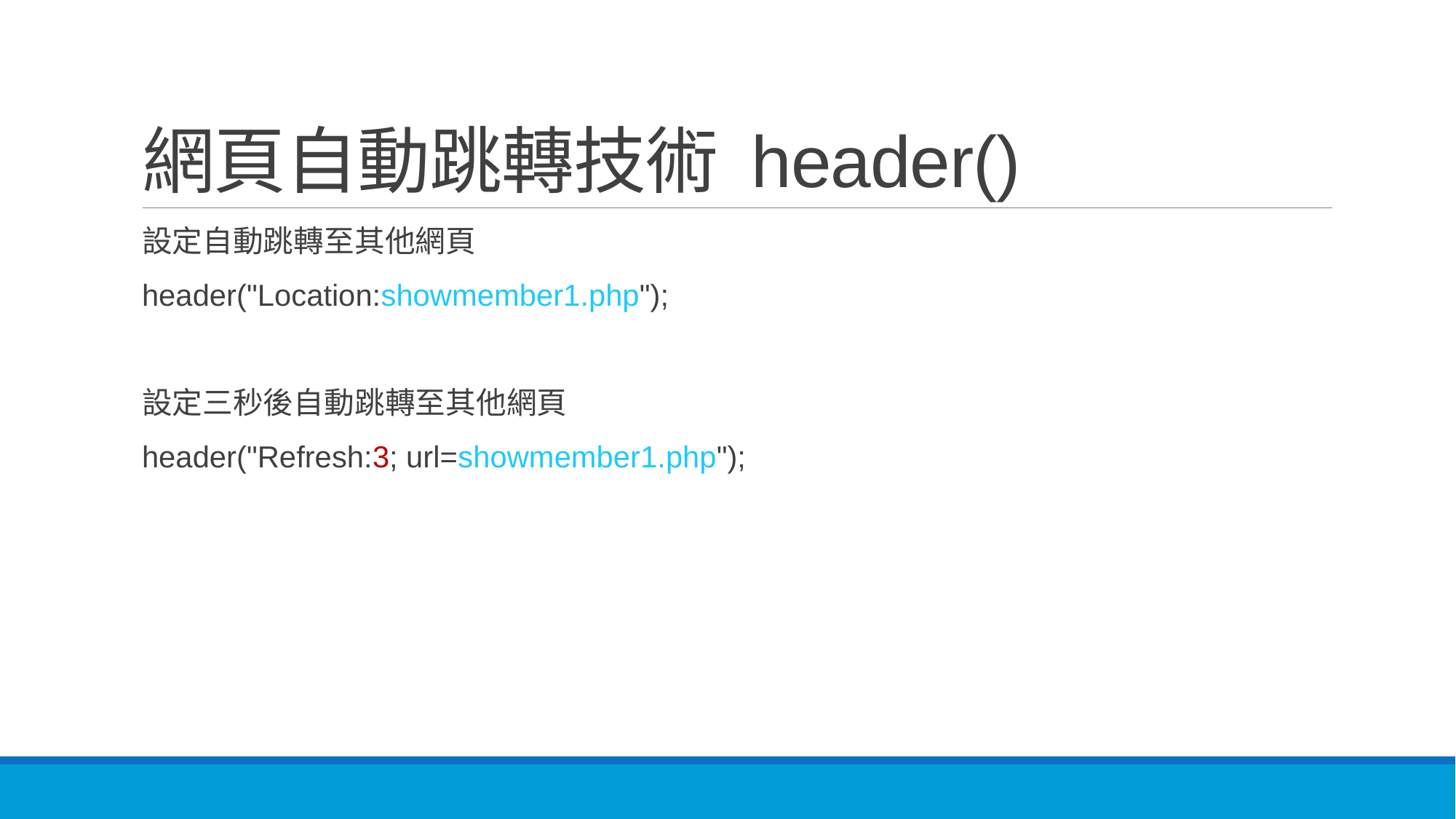

# 網頁自動跳轉技術 header()
設定自動跳轉至其他網頁
header("Location:showmember1.php");

設定三秒後自動跳轉至其他網頁
header("Refresh:3; url=showmember1.php");